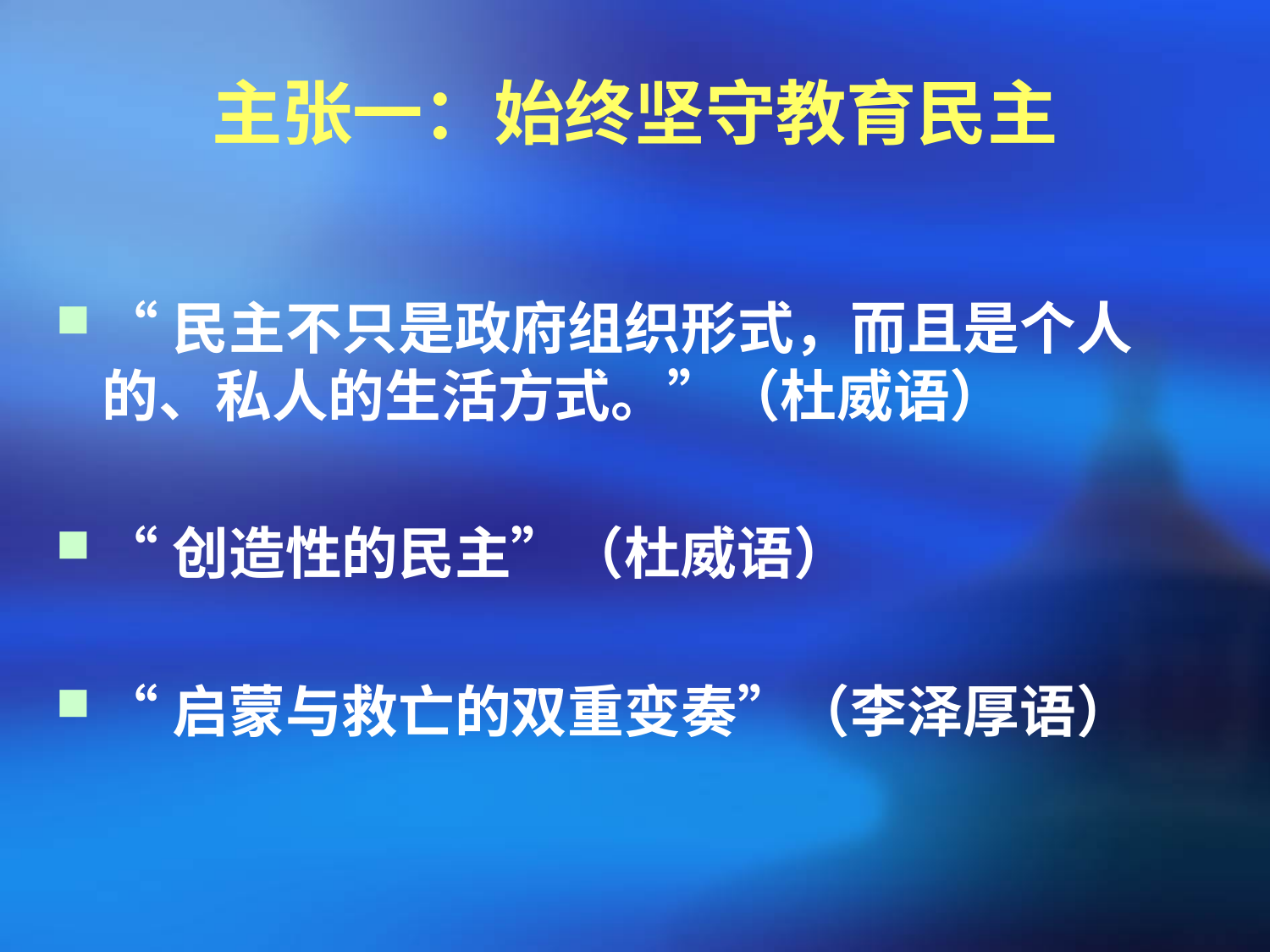

# 主张一：始终坚守教育民主
“民主不只是政府组织形式，而且是个人的、私人的生活方式。”（杜威语）

“创造性的民主”（杜威语）

“启蒙与救亡的双重变奏”（李泽厚语）